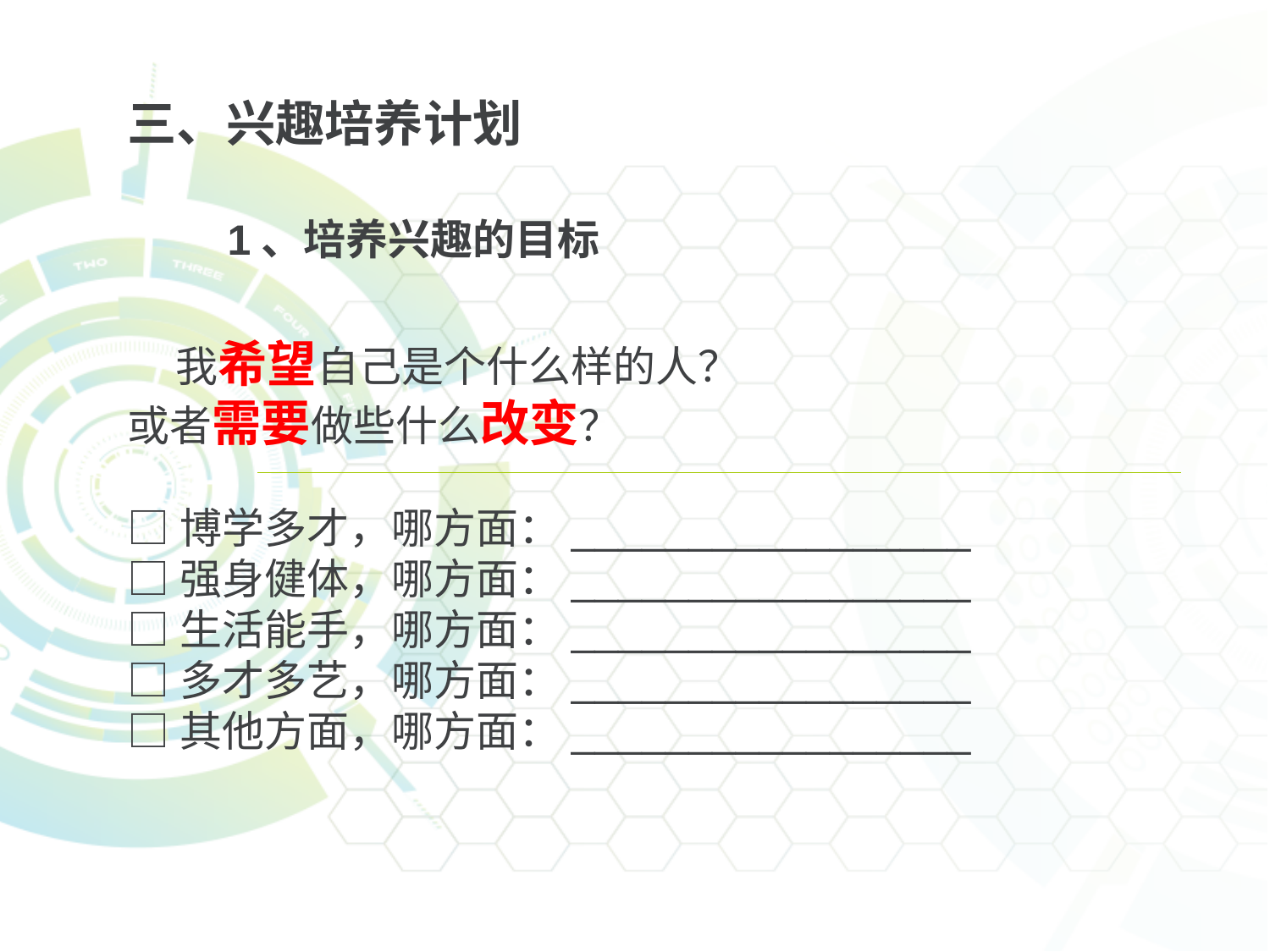

三、兴趣培养计划
1、培养兴趣的目标
    我希望自己是个什么样的人？
或者需要做些什么改变？

□博学多才，哪方面：_________________
□强身健体，哪方面：_________________
□生活能手，哪方面：_________________
□多才多艺，哪方面：_________________
□其他方面，哪方面：_________________